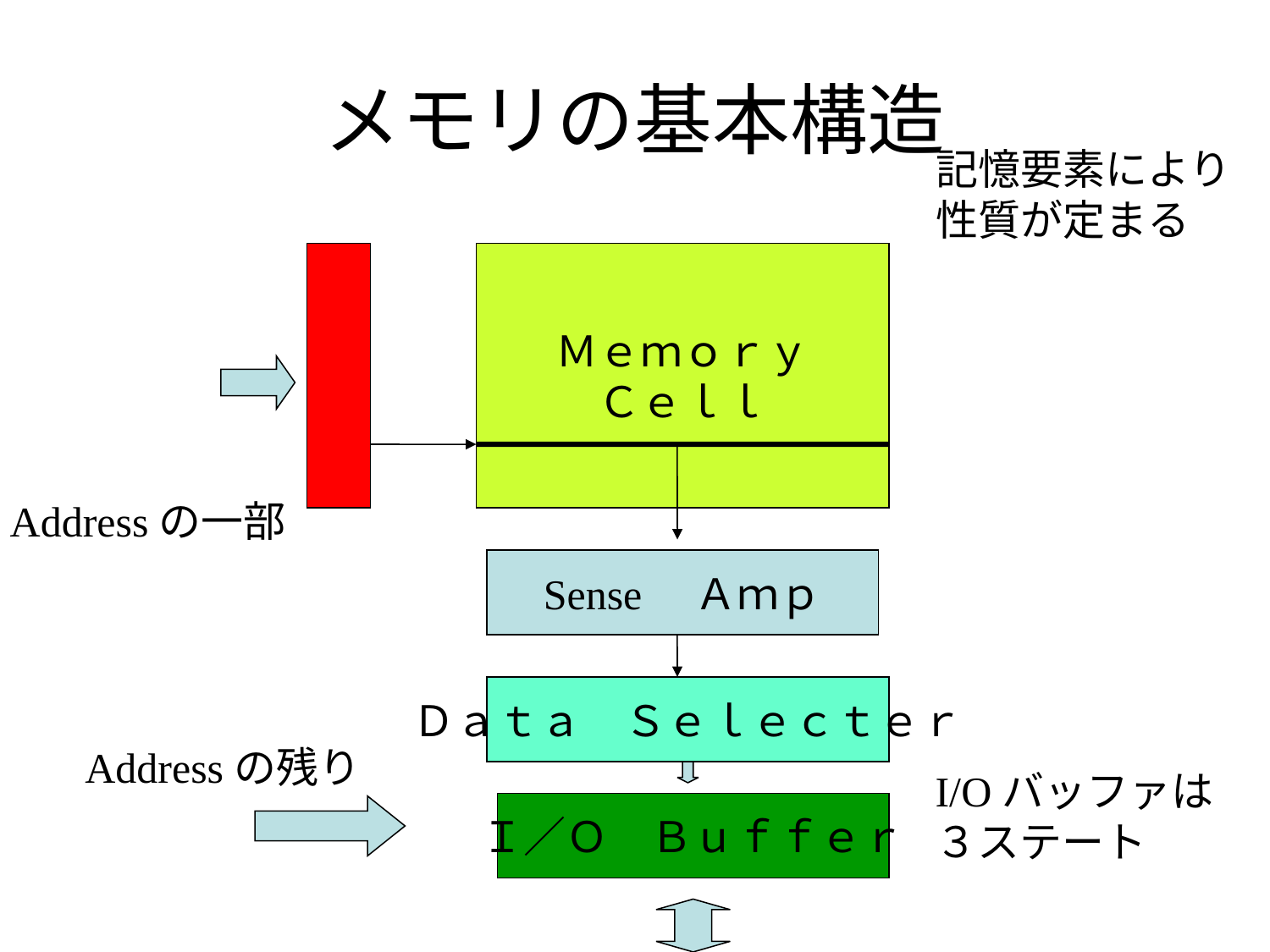

# メモリの基本構造
記憶要素により
性質が定まる

Ｍｅｍｏｒｙ
Ｃｅｌｌ

Addressの一部

Sense　Ａｍｐ

Ｄａｔａ　Ｓｅｌｅｃｔｅｒ

Addressの残り
I/Oバッファは
３ステート

Ｉ／Ｏ　Ｂｕｆｆｅｒ